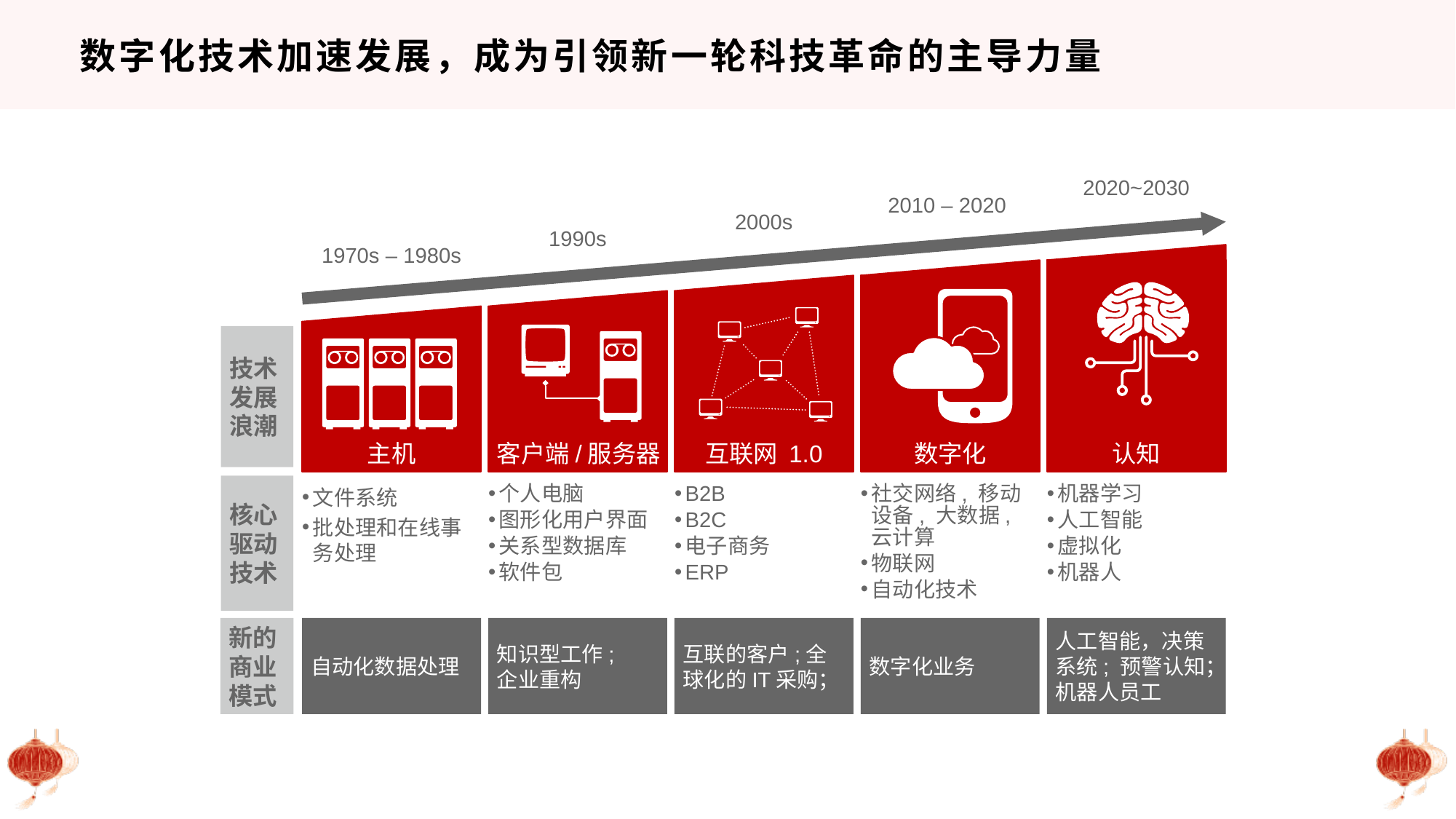

# 数字化技术加速发展，成为引领新一轮科技革命的主导力量
2020~2030
2010 – 2020
2000s
1990s
1970s – 1980s

认知
数字化

互联网 1.0

客户端/服务器

主机

技术发展浪潮

核心驱动技术
文件系统
批处理和在线事务处理
个人电脑
图形化用户界面
关系型数据库
软件包
B2B
B2C
电子商务
ERP
社交网络, 移动设备, 大数据, 云计算
物联网
自动化技术
机器学习
人工智能
虚拟化
机器人
知识型工作;
企业重构
新的商业模式
自动化数据处理
数字化业务
互联的客户;全球化的IT采购；
人工智能，决策系统; 预警认知；机器人员工